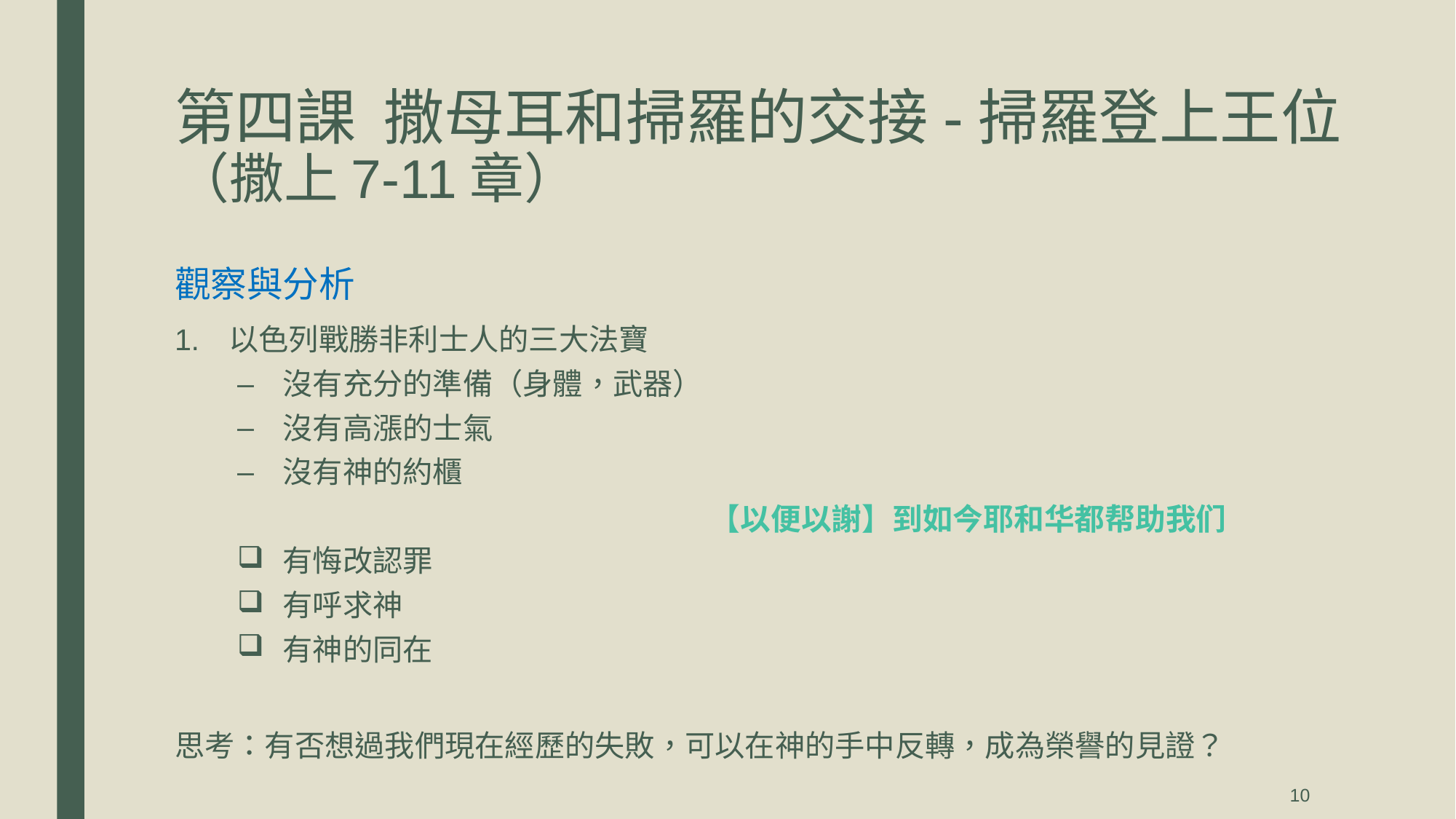

# 第四課  撒母耳和掃羅的交接-掃羅登上王位 （撒上7-11章）
觀察與分析
以色列戰勝非利士人的三大法寶
沒有充分的準備（身體，武器）
沒有高漲的士氣
沒有神的約櫃

有悔改認罪
有呼求神
有神的同在

思考：有否想過我們現在經歷的失敗，可以在神的手中反轉，成為榮譽的見證？
【以便以謝】到如今耶和华都帮助我们
10